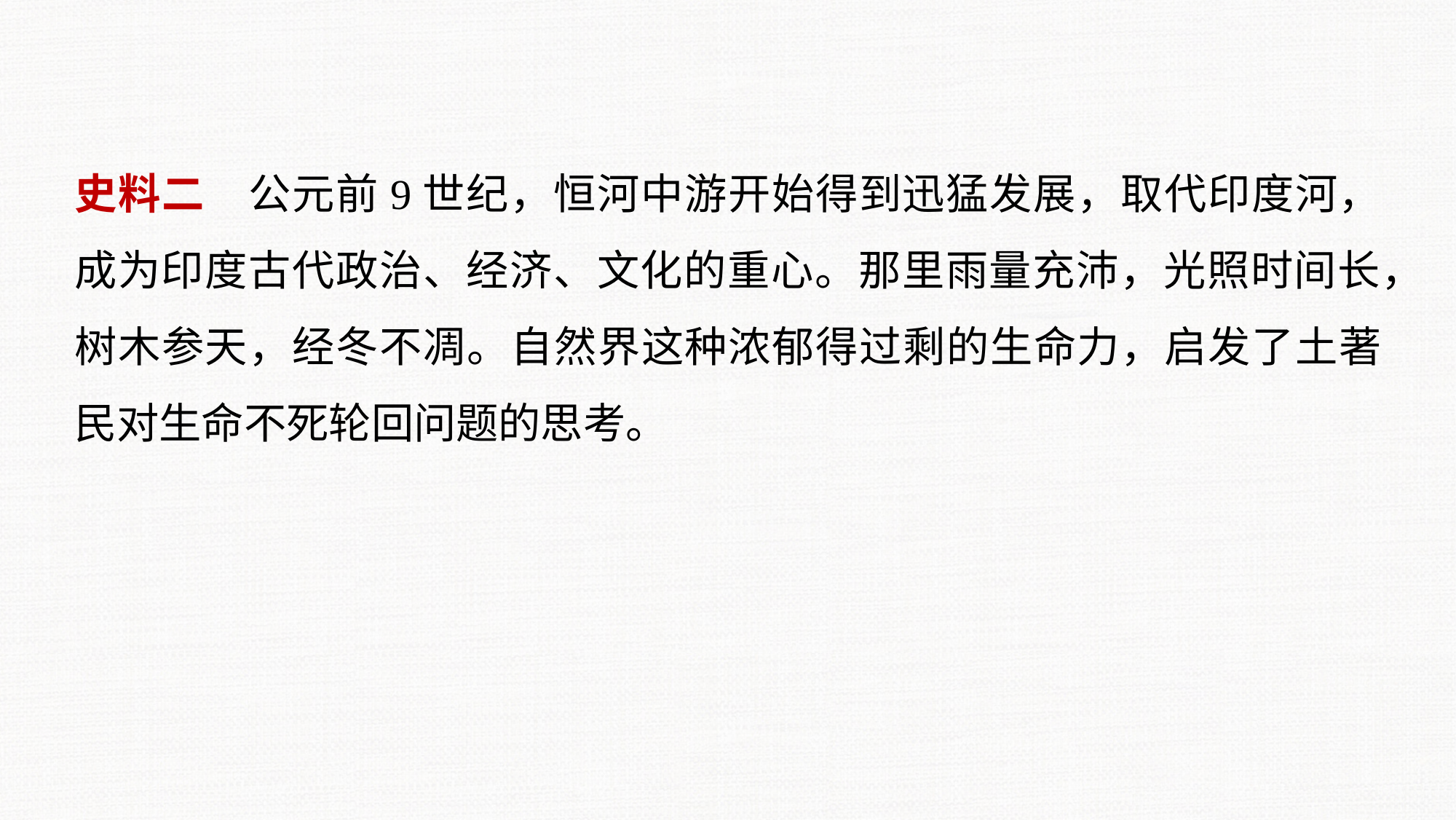

史料二　公元前9世纪，恒河中游开始得到迅猛发展，取代印度河，成为印度古代政治、经济、文化的重心。那里雨量充沛，光照时间长，树木参天，经冬不凋。自然界这种浓郁得过剩的生命力，启发了土著民对生命不死轮回问题的思考。